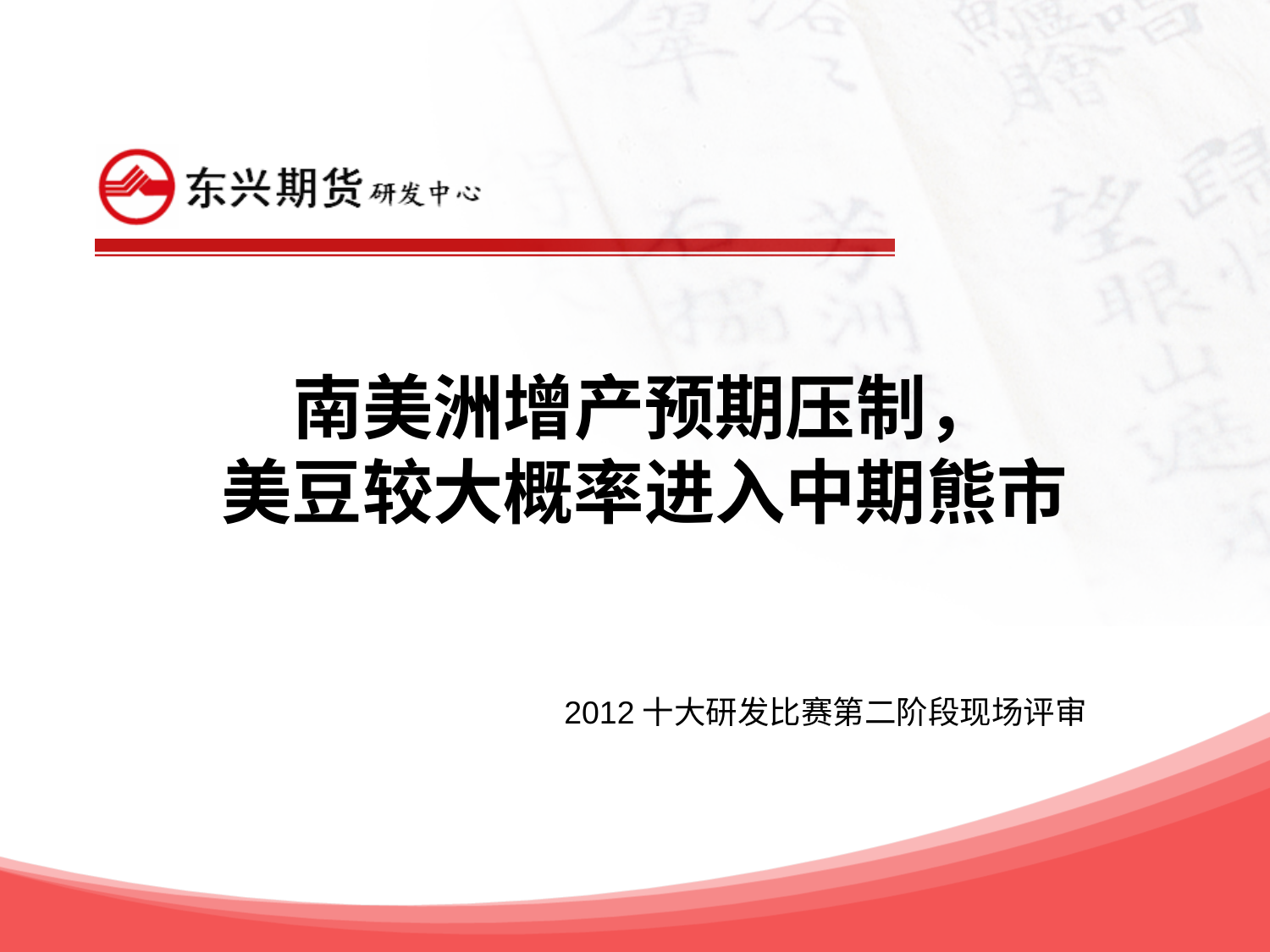

# 南美洲增产预期压制， 美豆较大概率进入中期熊市
2012十大研发比赛第二阶段现场评审